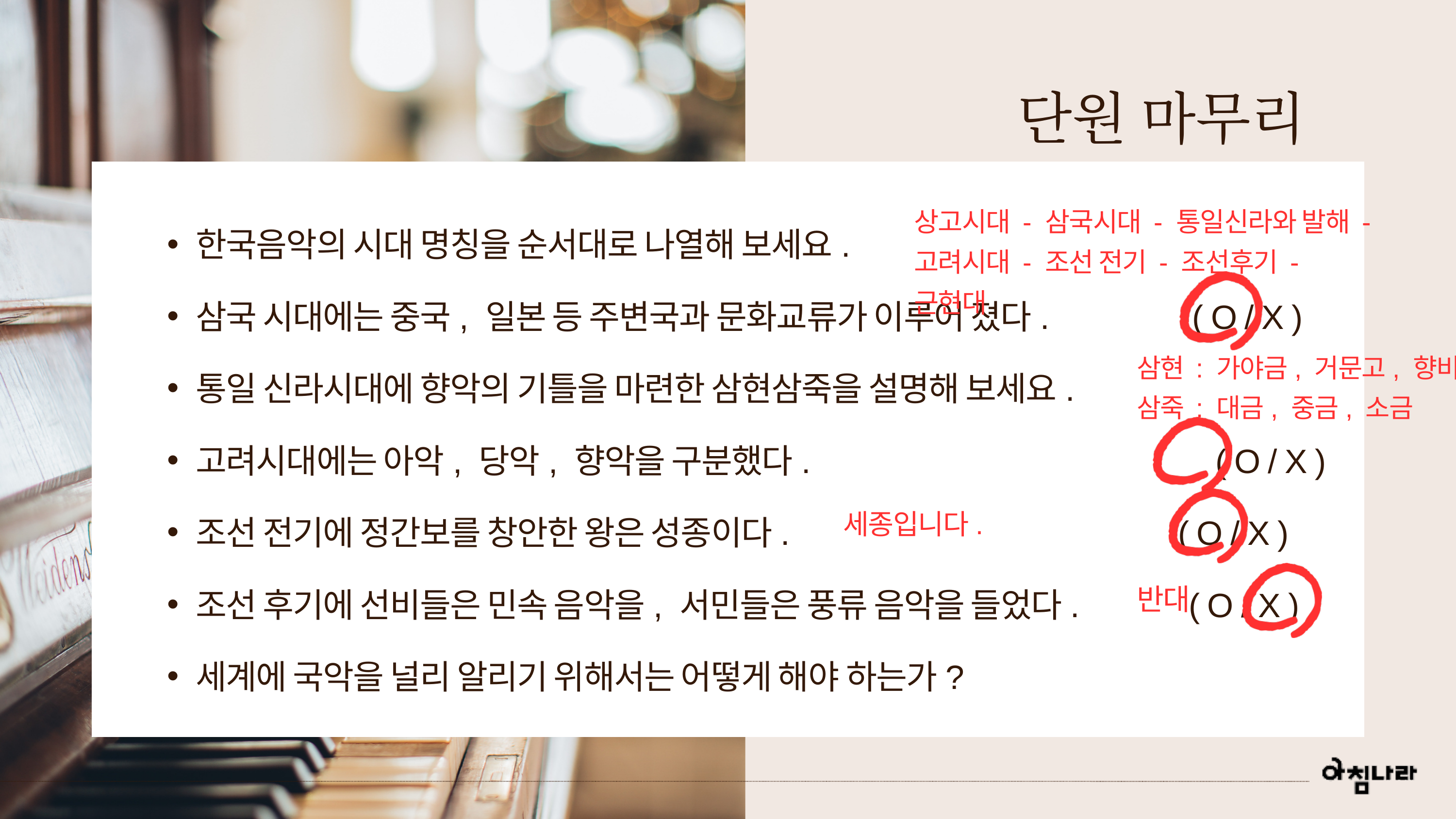

단원 마무리

한국음악의 시대 명칭을 순서대로 나열해 보세요.
삼국 시대에는 중국, 일본 등 주변국과 문화교류가 이루어 졌다.                 ( O / X )
통일 신라시대에 향악의 기틀을 마련한 삼현삼죽을 설명해 보세요.
고려시대에는 아악, 당악, 향악을 구분했다.                                                ( O / X )
조선 전기에 정간보를 창안한 왕은 성종이다.                                              ( O / X )
조선 후기에 선비들은 민속 음악을, 서민들은 풍류 음악을 들었다.             ( O / X )
세계에 국악을 널리 알리기 위해서는 어떻게 해야 하는가?
상고시대 - 삼국시대 - 통일신라와 발해 - 고려시대 - 조선 전기 - 조선후기 - 근현대

삼현 : 가야금, 거문고, 향비파
삼죽 : 대금, 중금, 소금

세종입니다.

반대